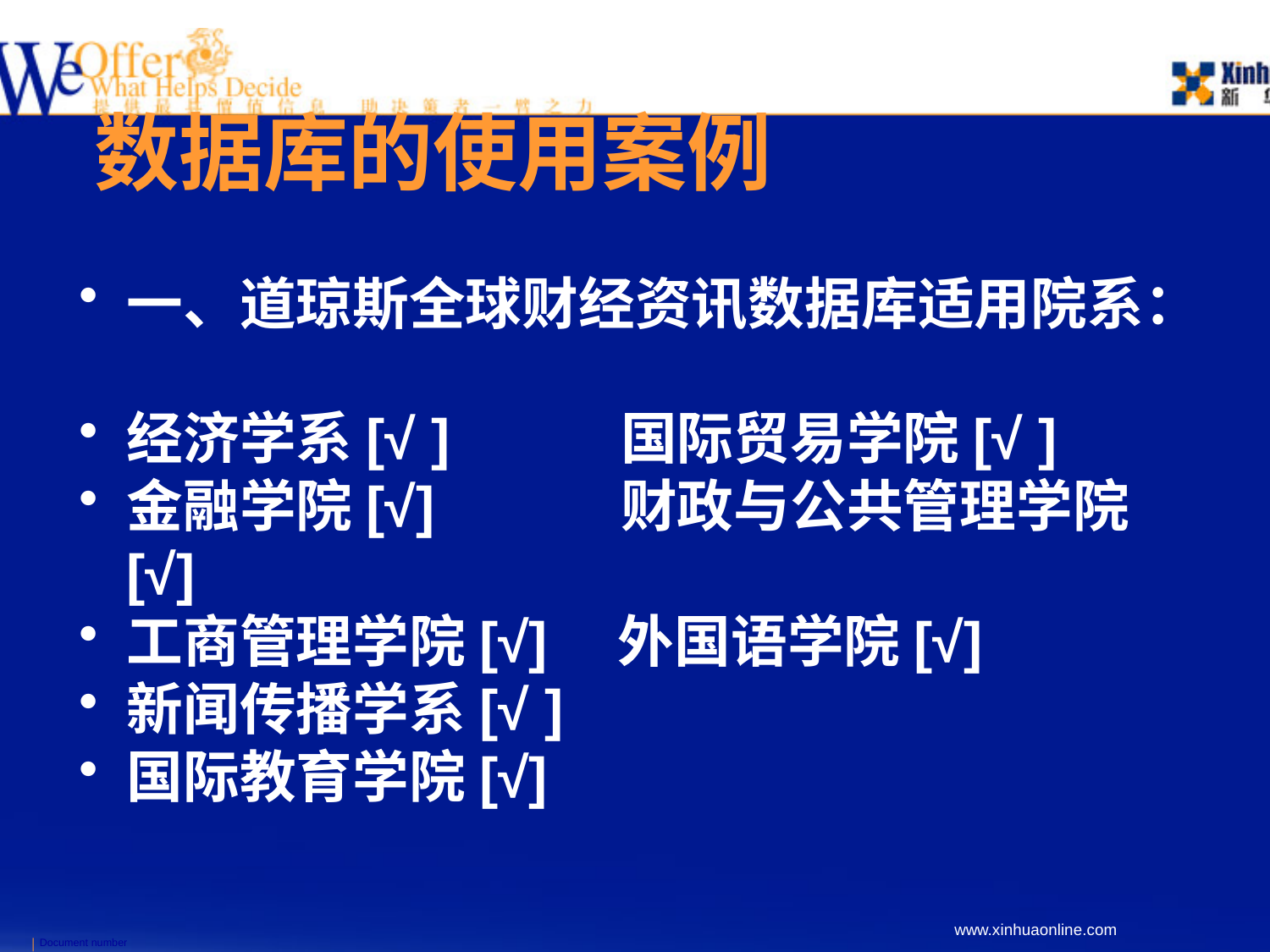

# 数据库的使用案例
一、道琼斯全球财经资讯数据库适用院系：

经济学系[√ ]          国际贸易学院[√ ]
金融学院[√]           财政与公共管理学院[√]
工商管理学院[√]　外国语学院[√]
新闻传播学系[√ ]
国际教育学院[√]

Document number
60